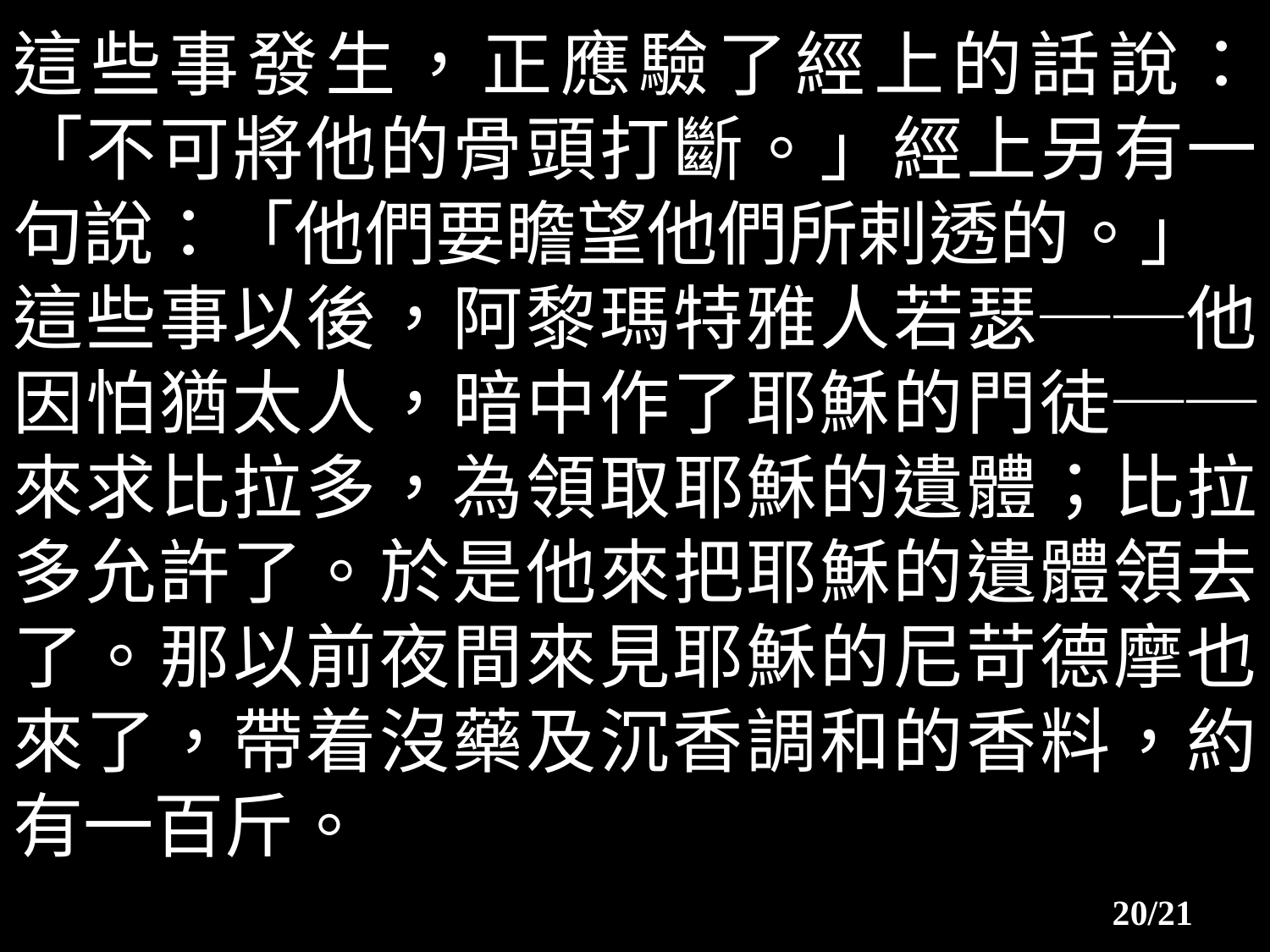

這些事發生，正應驗了經上的話說：「不可將他的骨頭打斷。」經上另有一句說：「他們要瞻望他們所剌透的。」
這些事以後，阿黎瑪特雅人若瑟──他因怕猶太人，暗中作了耶穌的門徒──來求比拉多，為領取耶穌的遺體；比拉多允許了。於是他來把耶穌的遺體領去了。那以前夜間來見耶穌的尼苛德摩也來了，帶着沒藥及沉香調和的香料，約有一百斤。
20/21